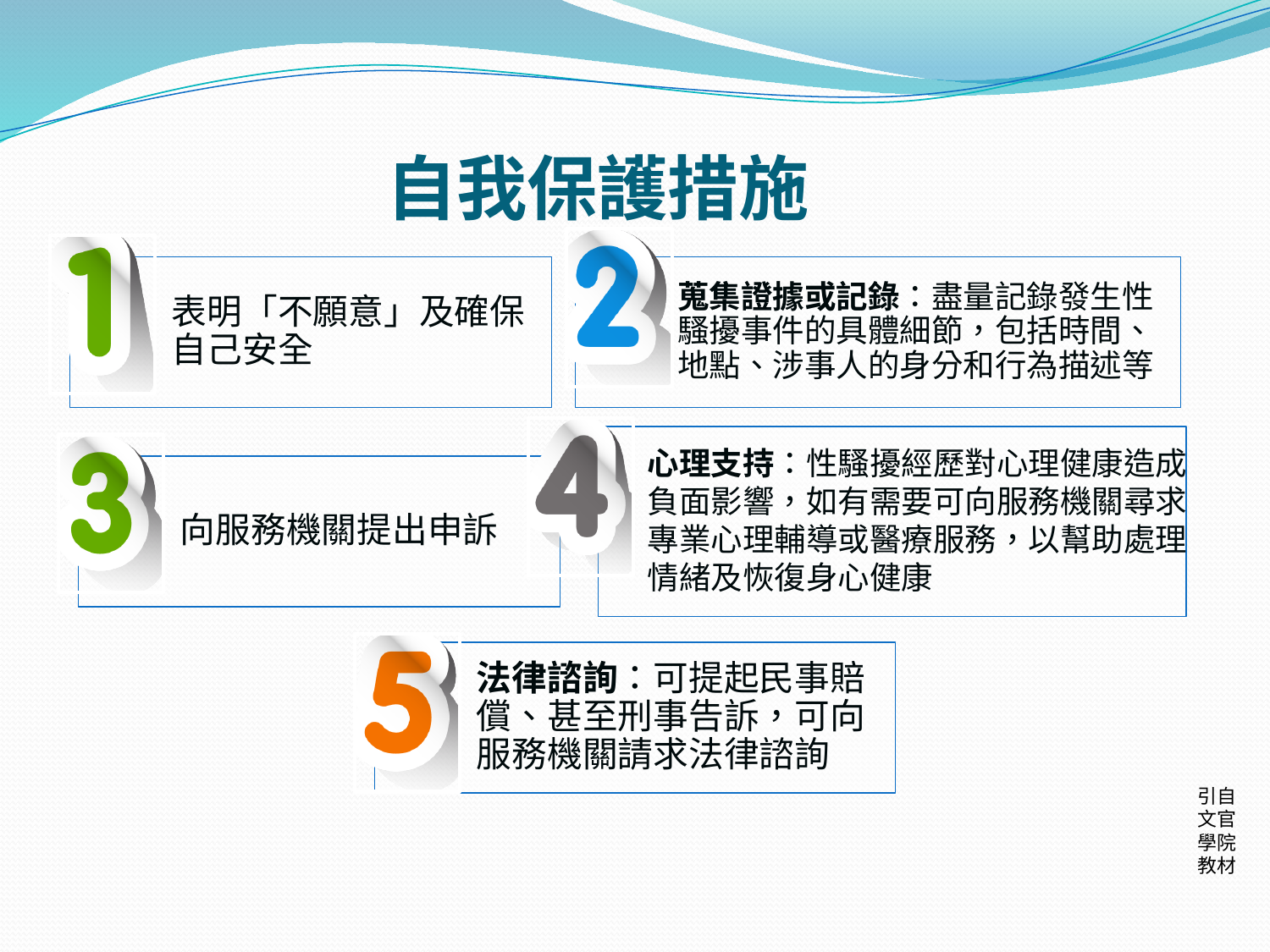

自我保護措施
表明「不願意」及確保自己安全
蒐集證據或記錄：盡量記錄發生性騷擾事件的具體細節，包括時間、地點、涉事人的身分和行為描述等
向服務機關提出申訴

法律諮詢：可提起民事賠償、甚至刑事告訴，可向服務機關請求法律諮詢
心理支持：性騷擾經歷對心理健康造成負面影響，如有需要可向服務機關尋求專業心理輔導或醫療服務，以幫助處理情緒及恢復身心健康
引自文官學院教材